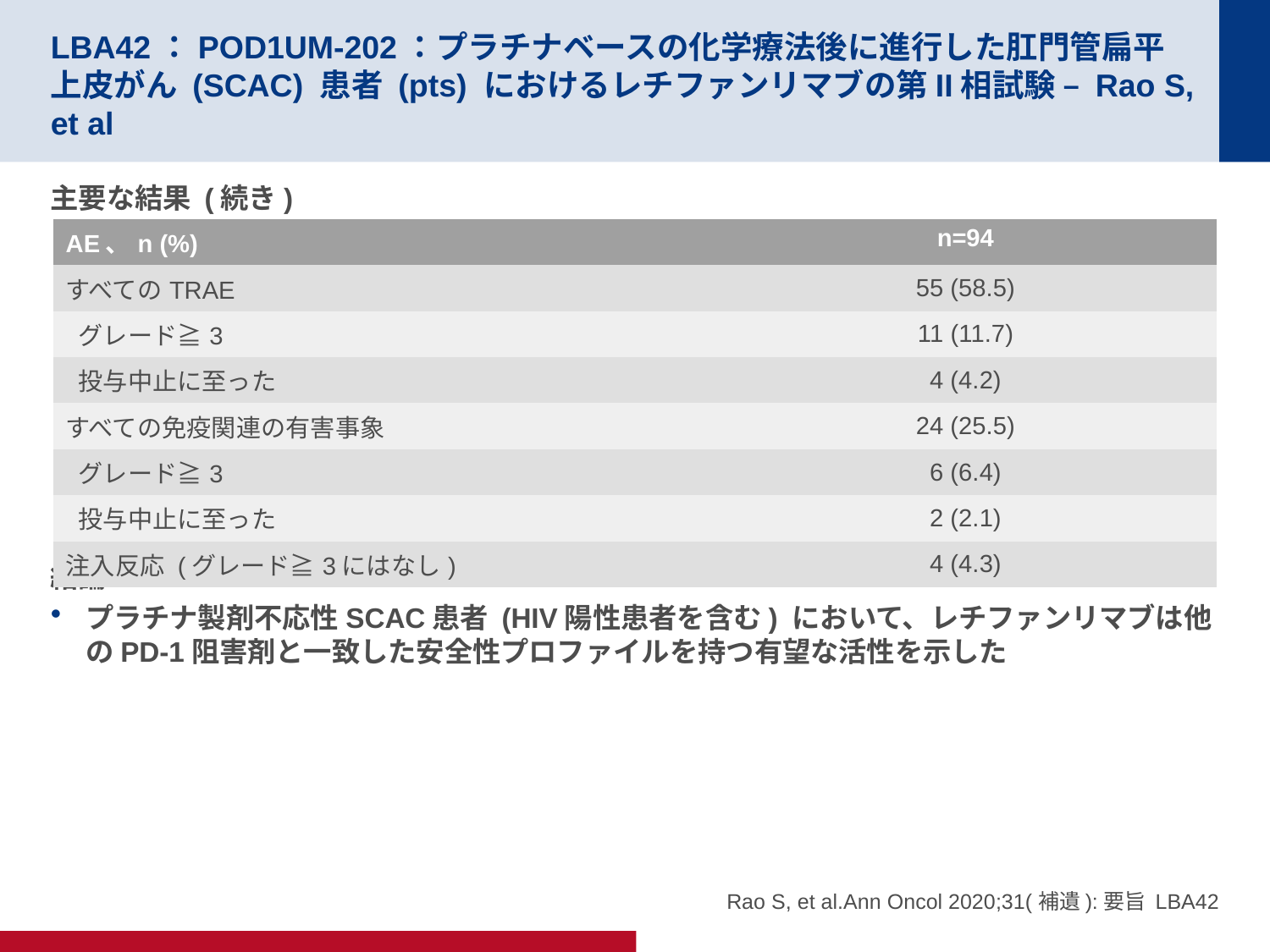

# LBA42：POD1UM-202：プラチナベースの化学療法後に進行した肛門管扁平上皮がん (SCAC) 患者 (pts) におけるレチファンリマブの第II相試験 – Rao S, et al
主要な結果 (続き)
結論
プラチナ製剤不応性SCAC患者 (HIV陽性患者を含む) において、レチファンリマブは他のPD-1阻害剤と一致した安全性プロファイルを持つ有望な活性を示した
| AE、n (%) | n=94 |
| --- | --- |
| すべてのTRAE | 55 (58.5) |
| グレード≧3 | 11 (11.7) |
| 投与中止に至った | 4 (4.2) |
| すべての免疫関連の有害事象 | 24 (25.5) |
| グレード≧3 | 6 (6.4) |
| 投与中止に至った | 2 (2.1) |
| 注入反応 (グレード≧3にはなし) | 4 (4.3) |
Rao S, et al.Ann Oncol 2020;31(補遺):要旨 LBA42